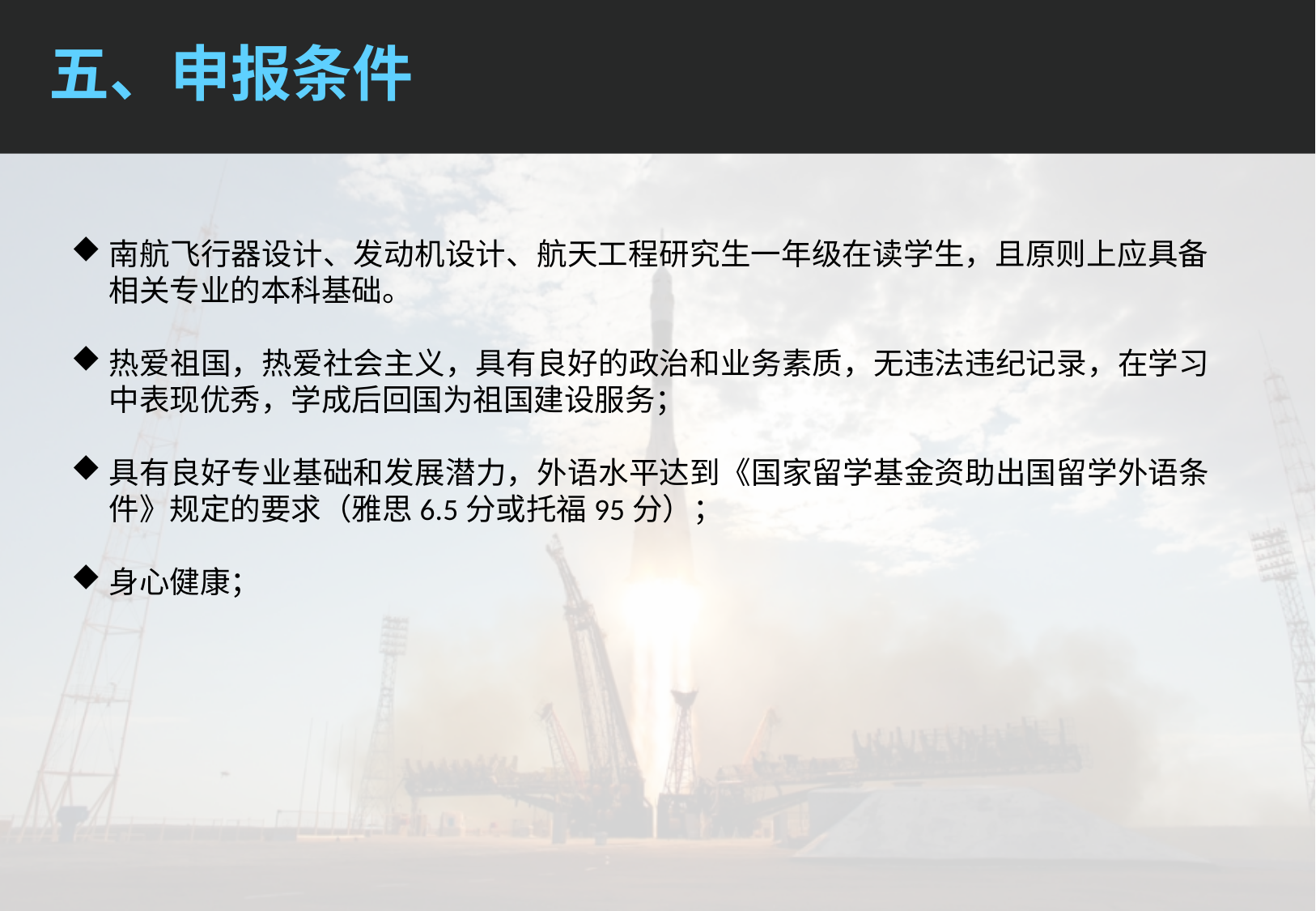

五、申报条件
南航飞行器设计、发动机设计、航天工程研究生一年级在读学生，且原则上应具备相关专业的本科基础。

热爱祖国，热爱社会主义，具有良好的政治和业务素质，无违法违纪记录，在学习中表现优秀，学成后回国为祖国建设服务；

具有良好专业基础和发展潜力，外语水平达到《国家留学基金资助出国留学外语条件》规定的要求（雅思6.5分或托福95分）；

身心健康；